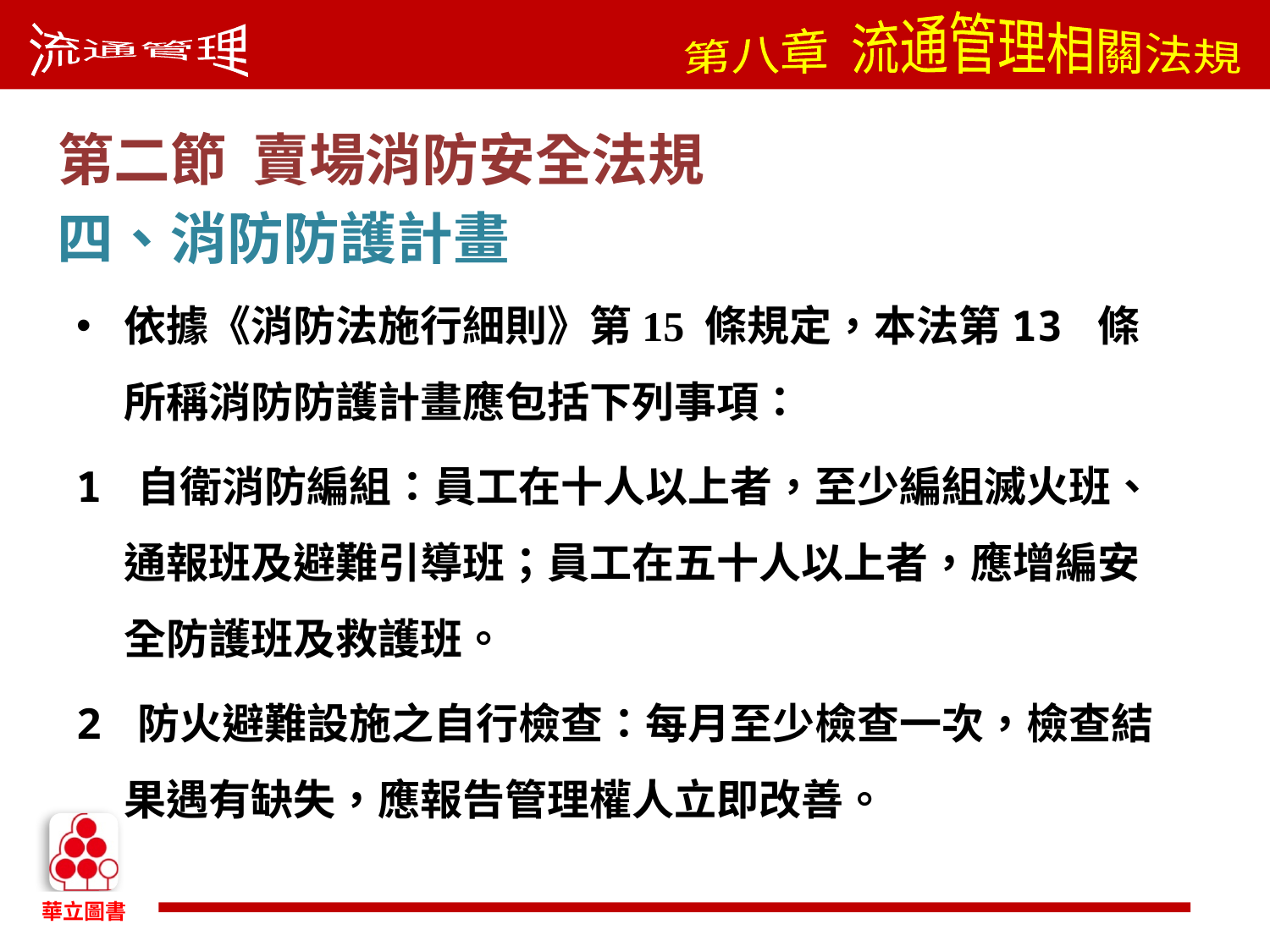

第二節  賣場消防安全法規
四、消防防護計畫
依據《消防法施行細則》第15 條規定，本法第13 條所稱消防防護計畫應包括下列事項：
1 自衛消防編組：員工在十人以上者，至少編組滅火班、通報班及避難引導班；員工在五十人以上者，應增編安全防護班及救護班。
2 防火避難設施之自行檢查：每月至少檢查一次，檢查結果遇有缺失，應報告管理權人立即改善。